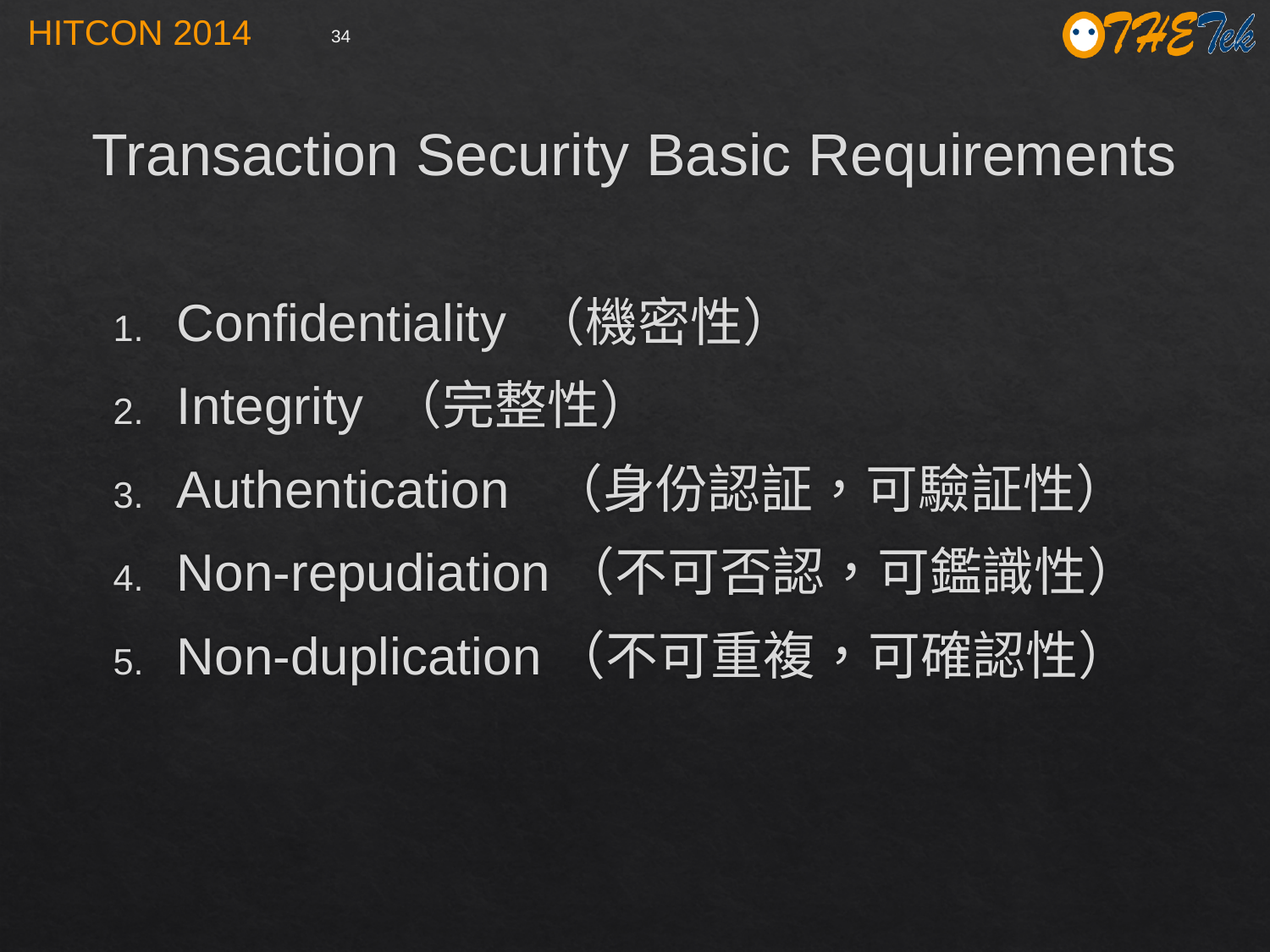

34
# Transaction Security Basic Requirements
Confidentiality （機密性）
Integrity （完整性）
Authentication  （身份認証，可驗証性）
Non-repudiation（不可否認，可鑑識性）
Non-duplication（不可重複，可確認性）